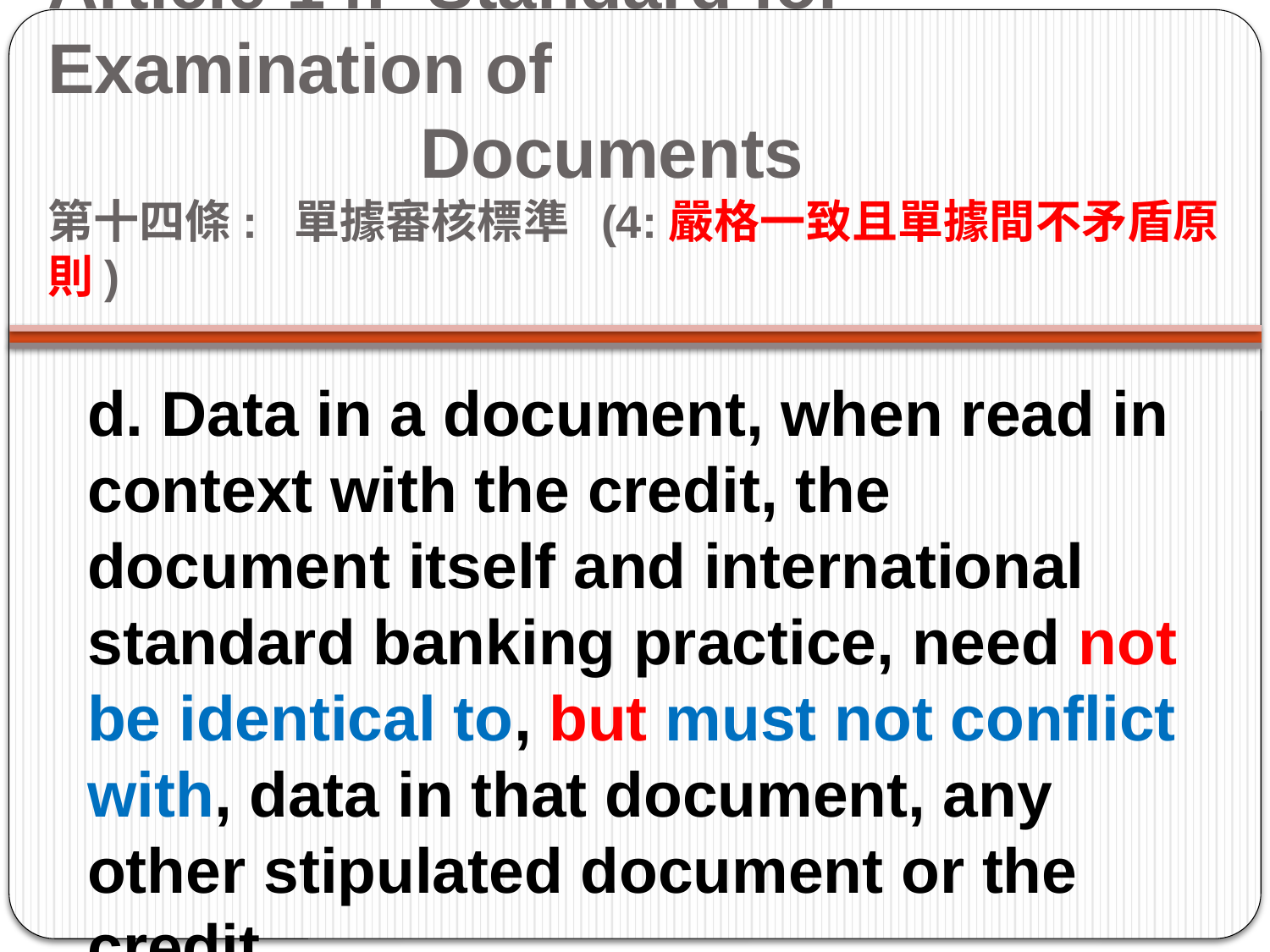

# Article 14:  Standard for Examination of Documents      第十四條:  單據審核標準  (4:嚴格一致且單據間不矛盾原則)
d. Data in a document, when read in context with the credit, the document itself and international standard banking practice, need not be identical to, but must not conflict with, data in that document, any other stipulated document or the credit.